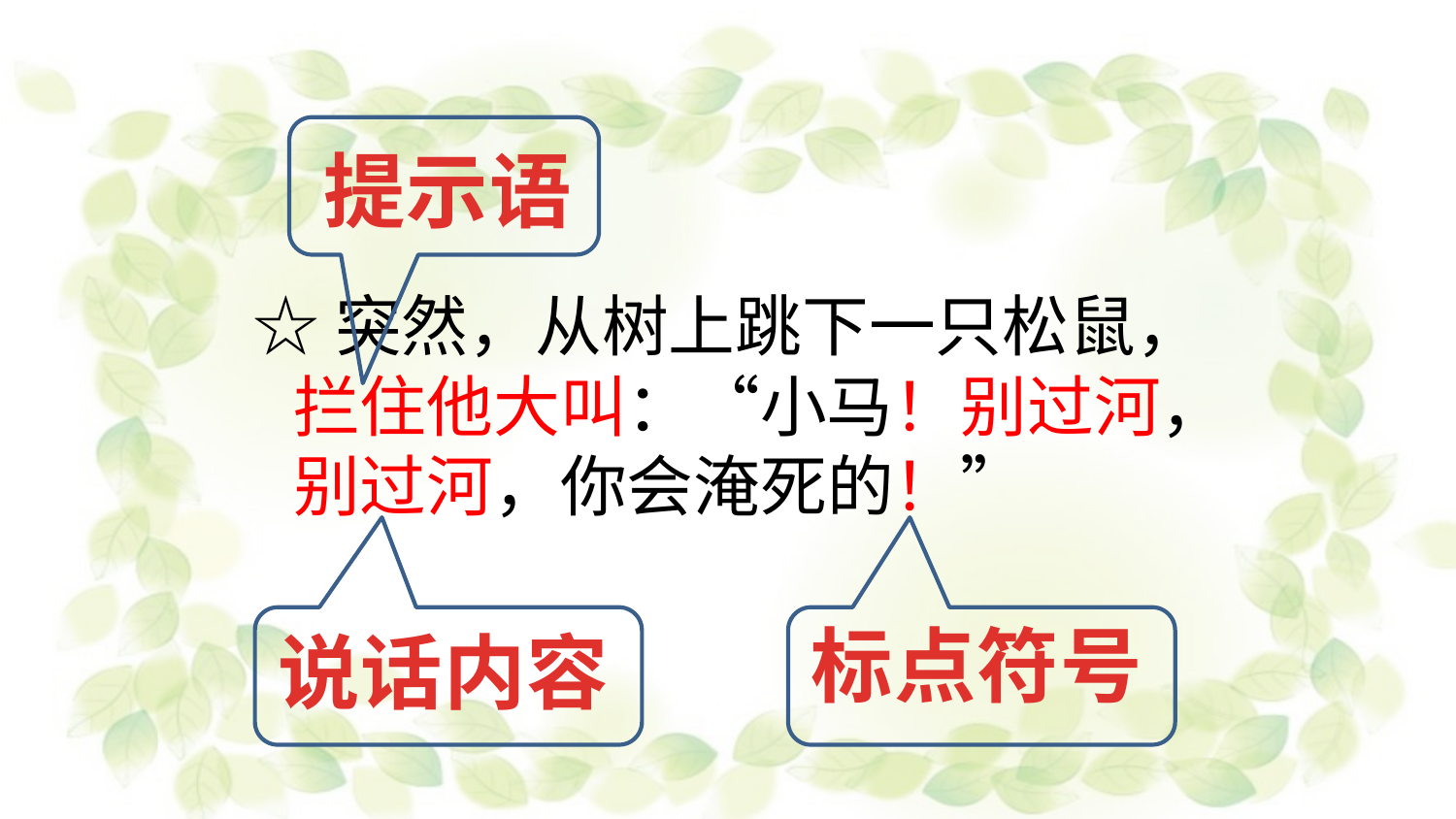

提示语
☆突然，从树上跳下一只松鼠，拦住他大叫：“小马！别过河，别过河，你会淹死的！”

说话内容

标点符号